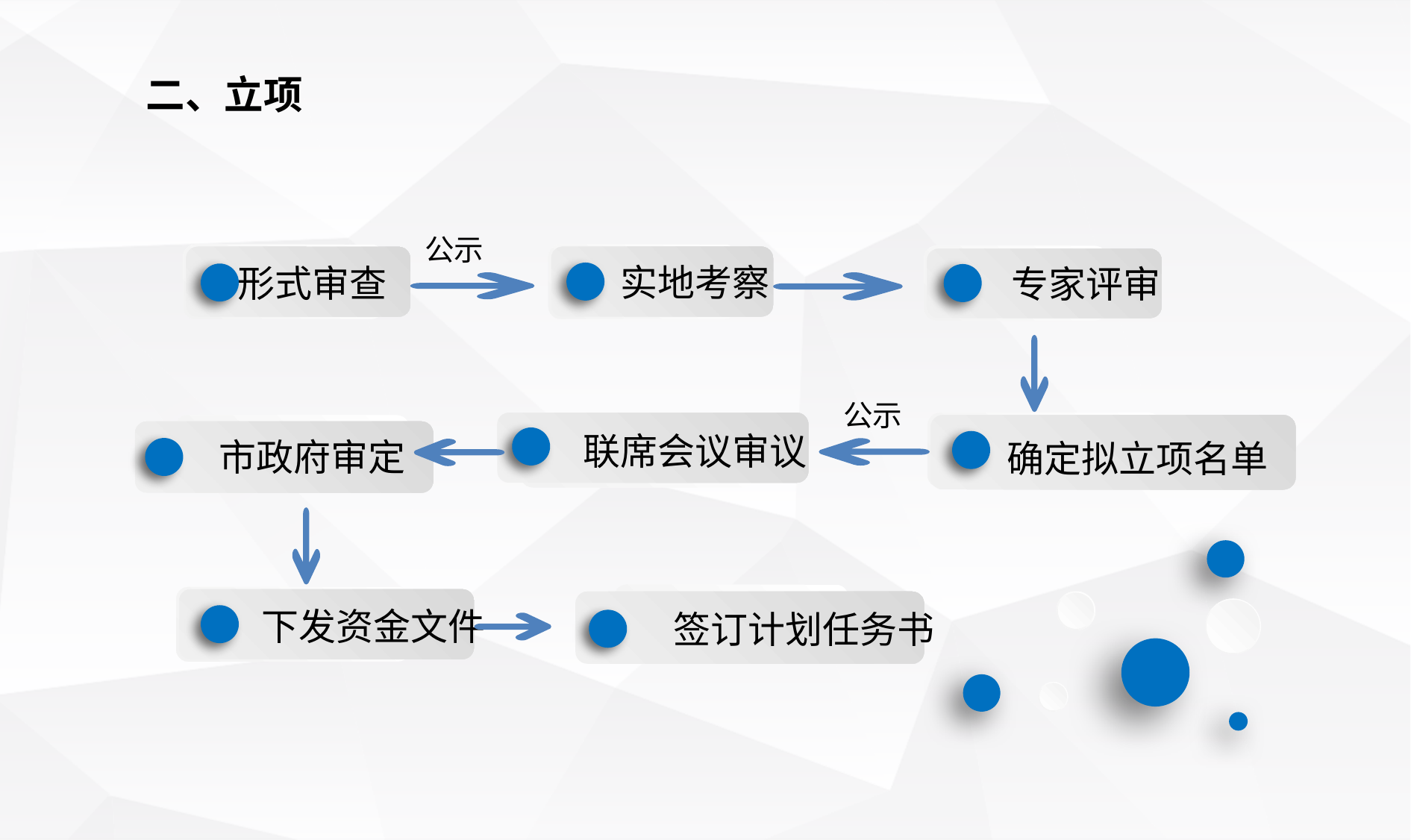

二、立项
公示

实地考察

形式审查

专家评审

公示

确定拟立项名单

联席会议审议

市政府审定

签订计划任务书

下发资金文件